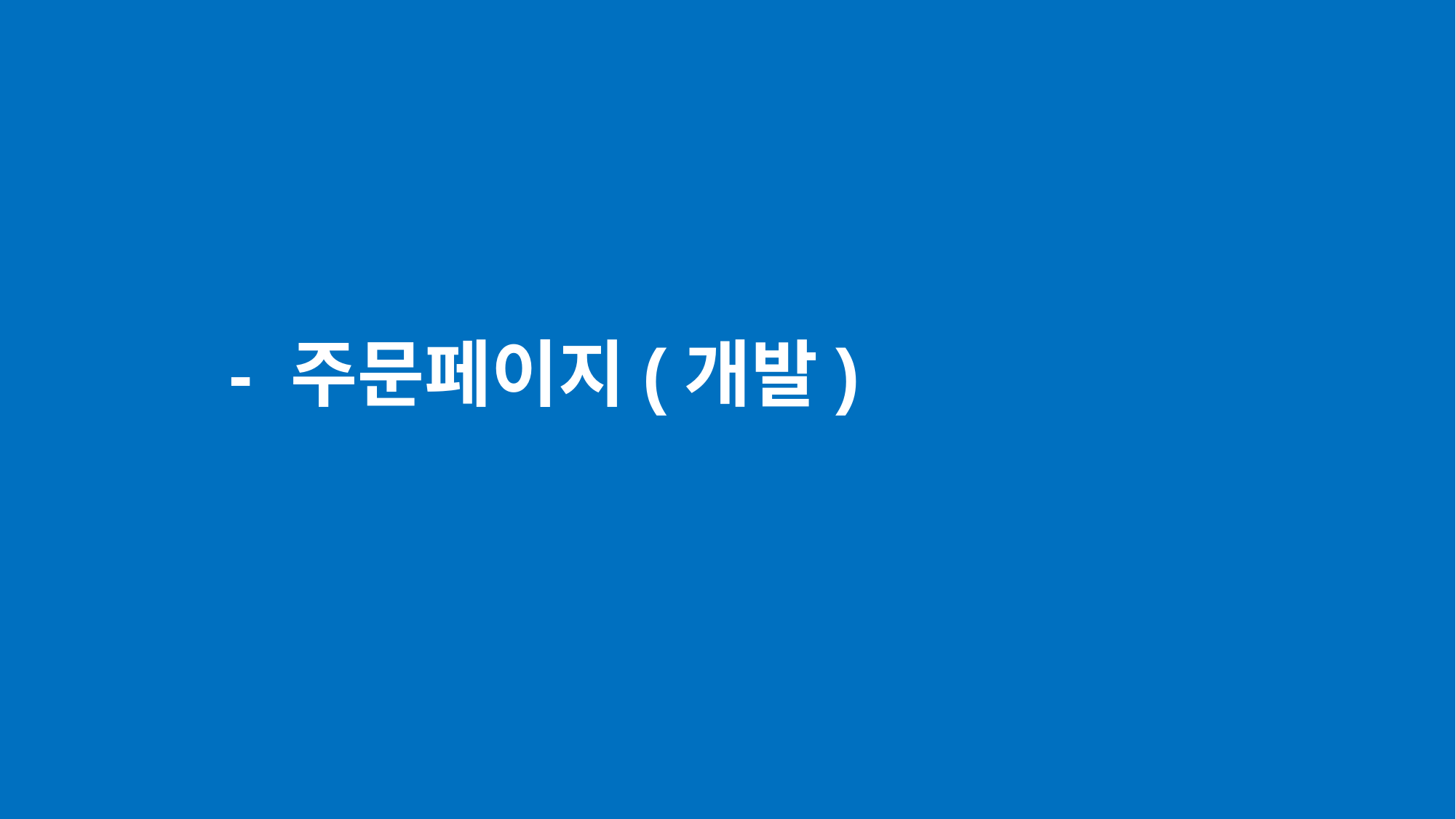

- 주문페이지(개발)
-포켓폴더 상세 페이지 오류 부분